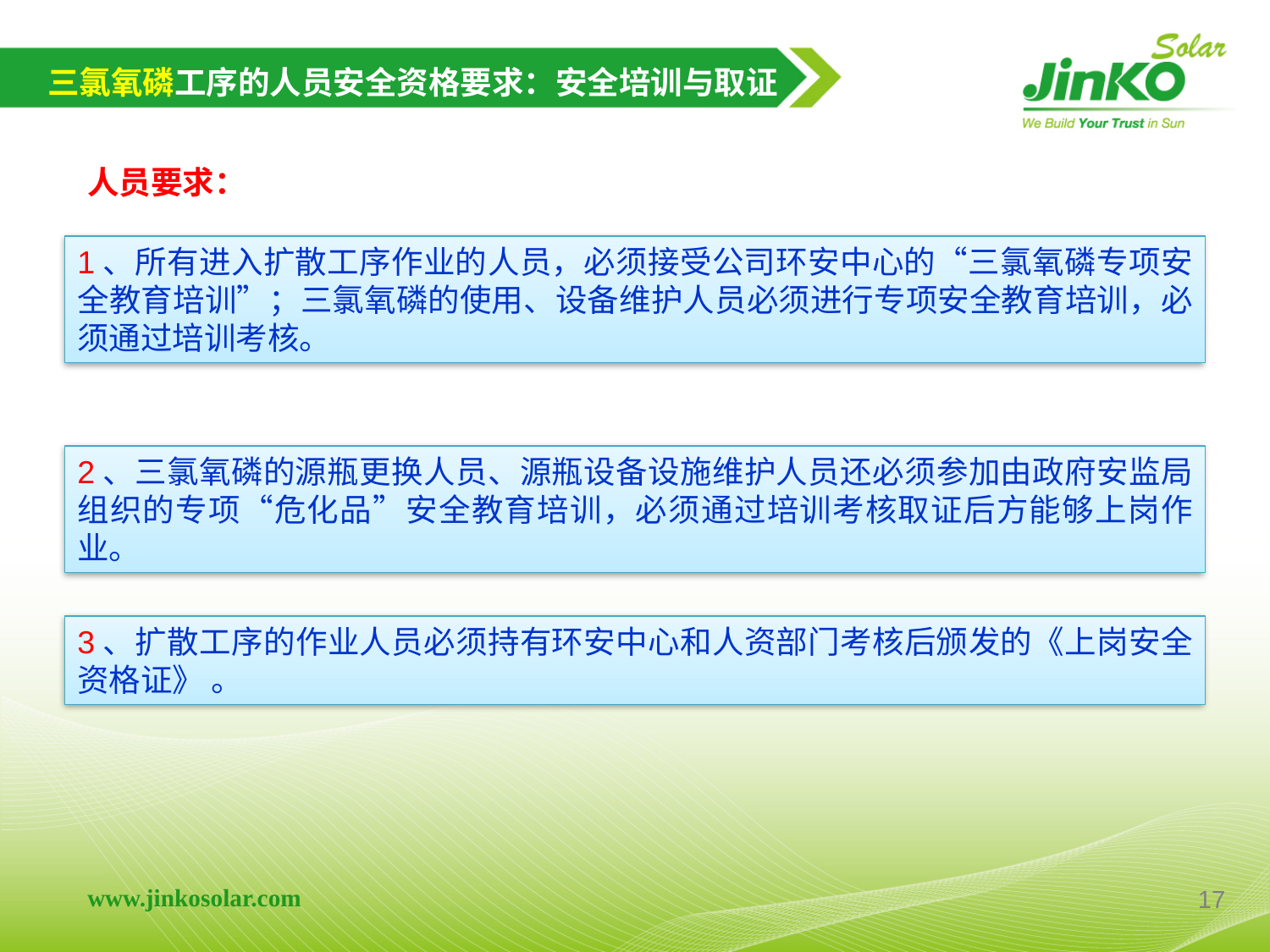

三氯氧磷工序的人员安全资格要求：安全培训与取证
人员要求：

1、所有进入扩散工序作业的人员，必须接受公司环安中心的“三氯氧磷专项安全教育培训”；三氯氧磷的使用、设备维护人员必须进行专项安全教育培训，必须通过培训考核。
2、三氯氧磷的源瓶更换人员、源瓶设备设施维护人员还必须参加由政府安监局组织的专项“危化品”安全教育培训，必须通过培训考核取证后方能够上岗作业。
3、扩散工序的作业人员必须持有环安中心和人资部门考核后颁发的《上岗安全资格证》 。